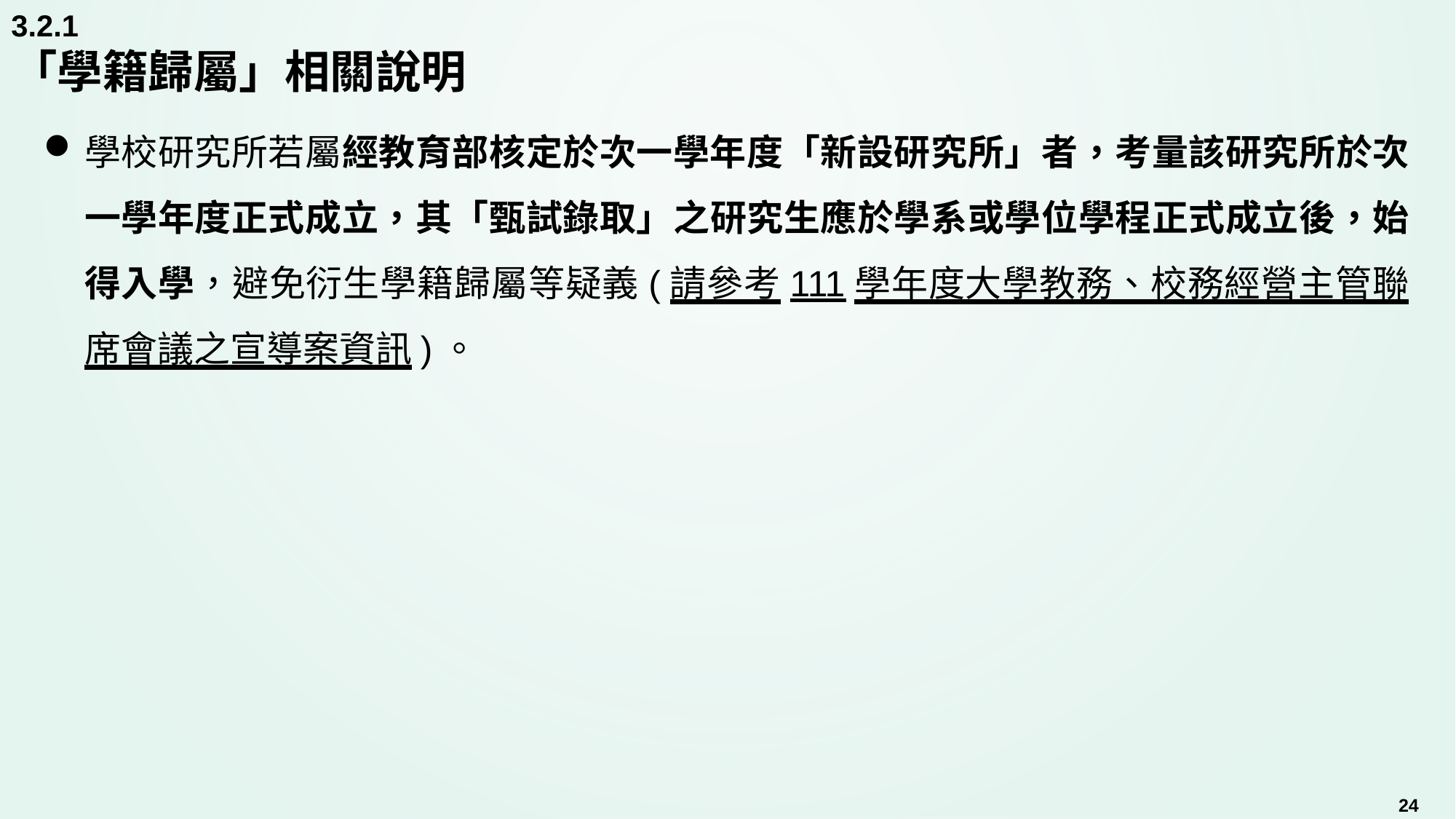

3.2.1
# 「學籍歸屬」相關說明
學校研究所若屬經教育部核定於次一學年度「新設研究所」者，考量該研究所於次一學年度正式成立，其「甄試錄取」之研究生應於學系或學位學程正式成立後，始得入學，避免衍生學籍歸屬等疑義(請參考111學年度大學教務、校務經營主管聯席會議之宣導案資訊)。